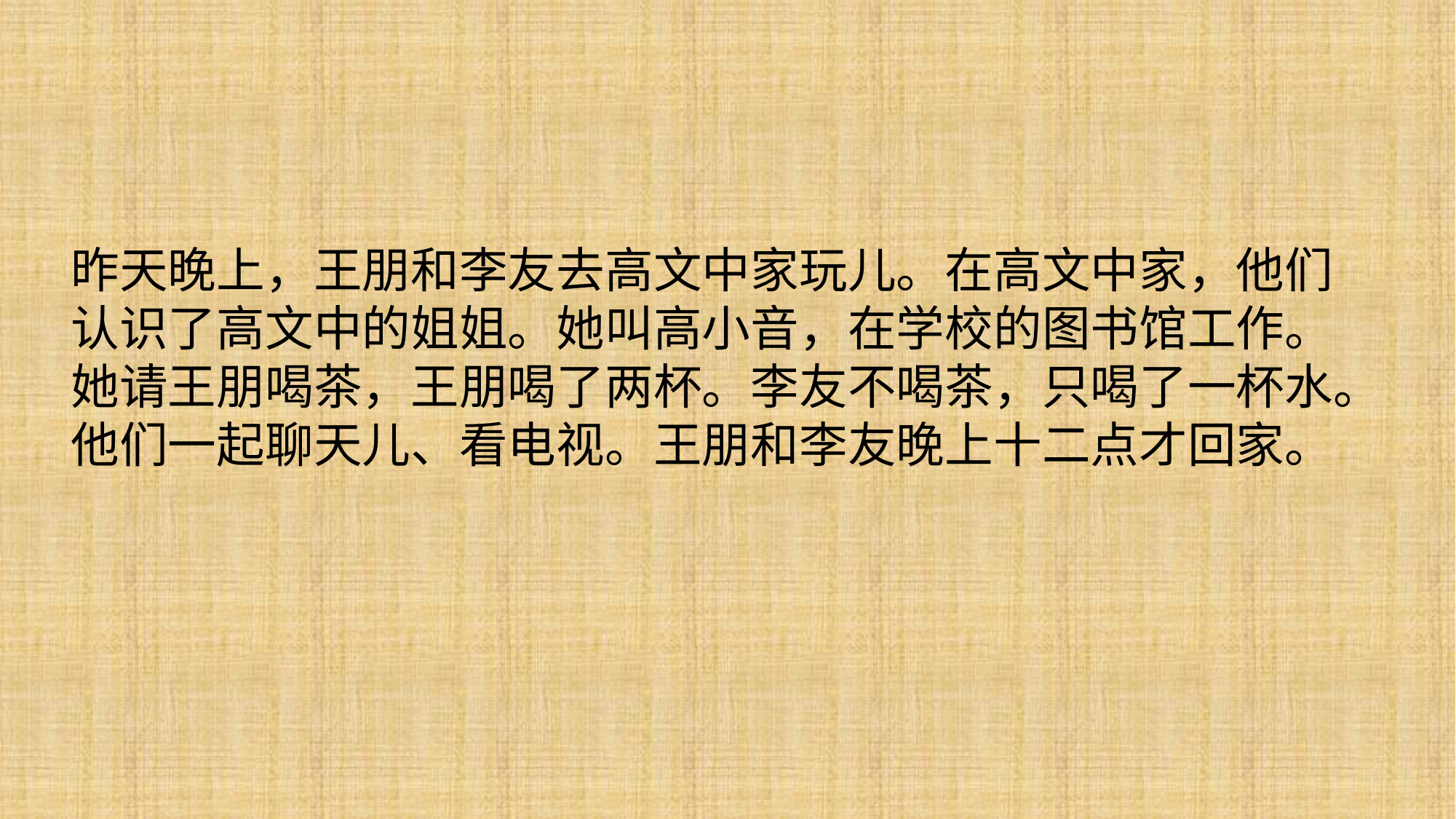

昨天晚上，王朋和李友去高文中家玩儿。在高文中家，他们认识了高文中的姐姐。她叫高小音，在学校的图书馆工作。她请王朋喝茶，王朋喝了两杯。李友不喝茶，只喝了一杯水。他们一起聊天儿、看电视。王朋和李友晚上十二点才回家。